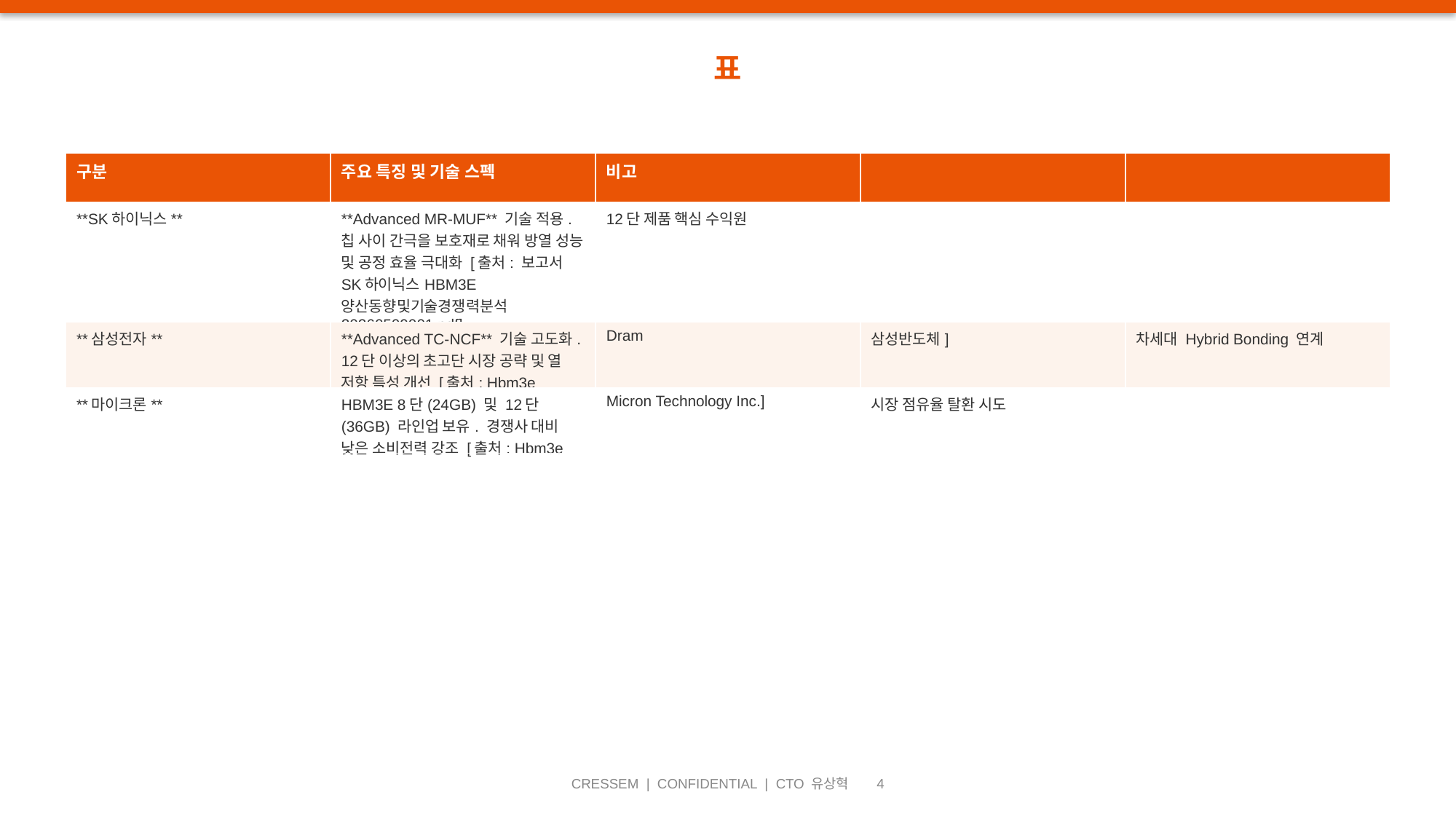

표
| 구분 | 주요 특징 및 기술 스펙 | 비고 |  |  |
| --- | --- | --- | --- | --- |
| \*\*SK하이닉스\*\* | \*\*Advanced MR-MUF\*\* 기술 적용. 칩 사이 간극을 보호재로 채워 방열 성능 및 공정 효율 극대화 [출처: 보고서SK하이닉스HBM3E양산동향및기술경쟁력분석20260509001.pdf] | 12단 제품 핵심 수익원 |  |  |
| \*\*삼성전자\*\* | \*\*Advanced TC-NCF\*\* 기술 고도화. 12단 이상의 초고단 시장 공략 및 열 저항 특성 개선 [출처: Hbm3e | Dram | 삼성반도체] | 차세대 Hybrid Bonding 연계 |
| \*\*마이크론\*\* | HBM3E 8단(24GB) 및 12단(36GB) 라인업 보유. 경쟁사 대비 낮은 소비전력 강조 [출처: Hbm3e | Micron Technology Inc.] | 시장 점유율 탈환 시도 |  |
CRESSEM  |  CONFIDENTIAL  |  CTO 유상혁        4